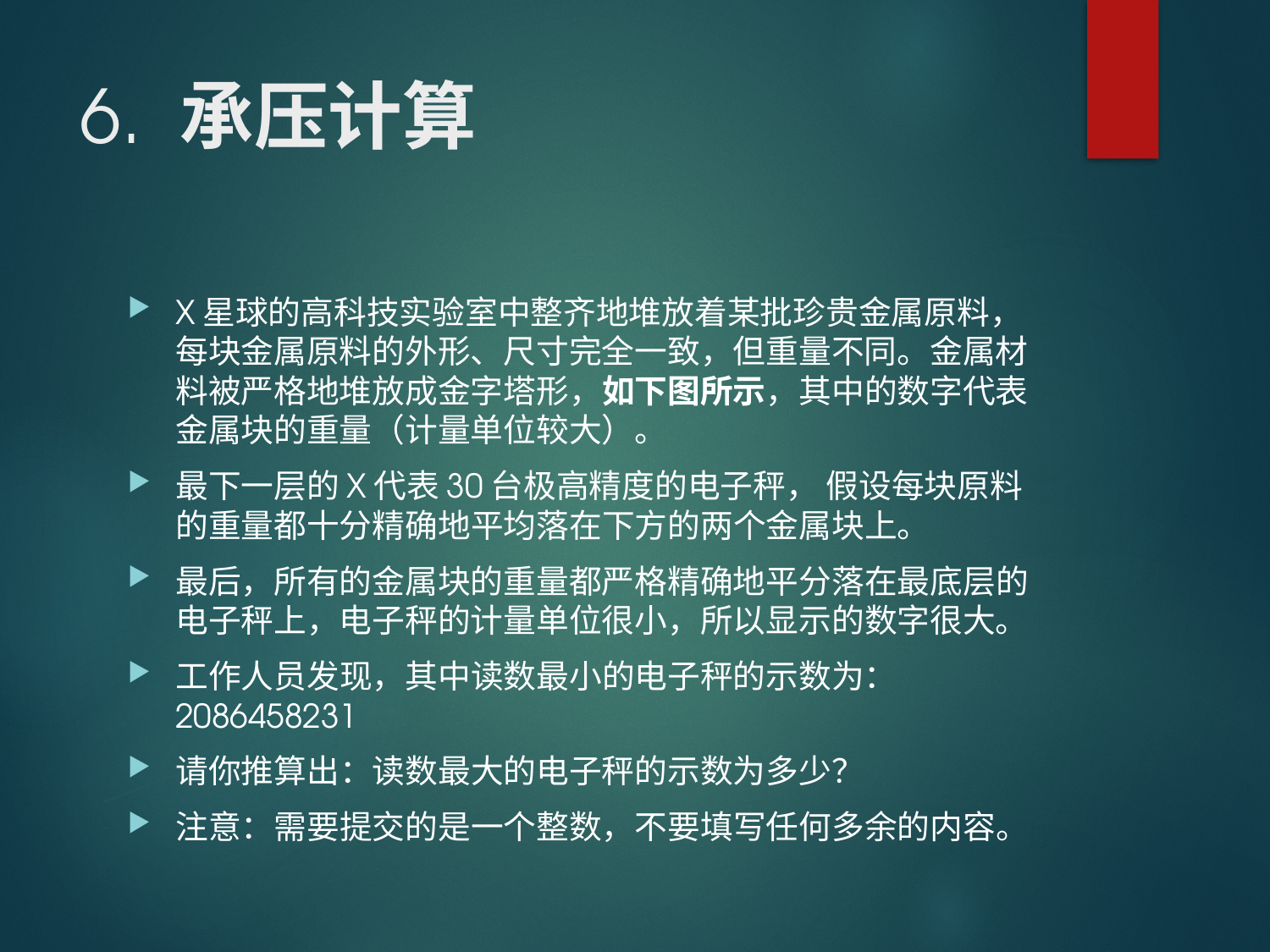

# 6. 承压计算
X星球的高科技实验室中整齐地堆放着某批珍贵金属原料，每块金属原料的外形、尺寸完全一致，但重量不同。金属材料被严格地堆放成金字塔形，如下图所示，其中的数字代表金属块的重量（计量单位较大）。
最下一层的X代表30台极高精度的电子秤， 假设每块原料的重量都十分精确地平均落在下方的两个金属块上。
最后，所有的金属块的重量都严格精确地平分落在最底层的电子秤上，电子秤的计量单位很小，所以显示的数字很大。
工作人员发现，其中读数最小的电子秤的示数为：2086458231
请你推算出：读数最大的电子秤的示数为多少？
注意：需要提交的是一个整数，不要填写任何多余的内容。